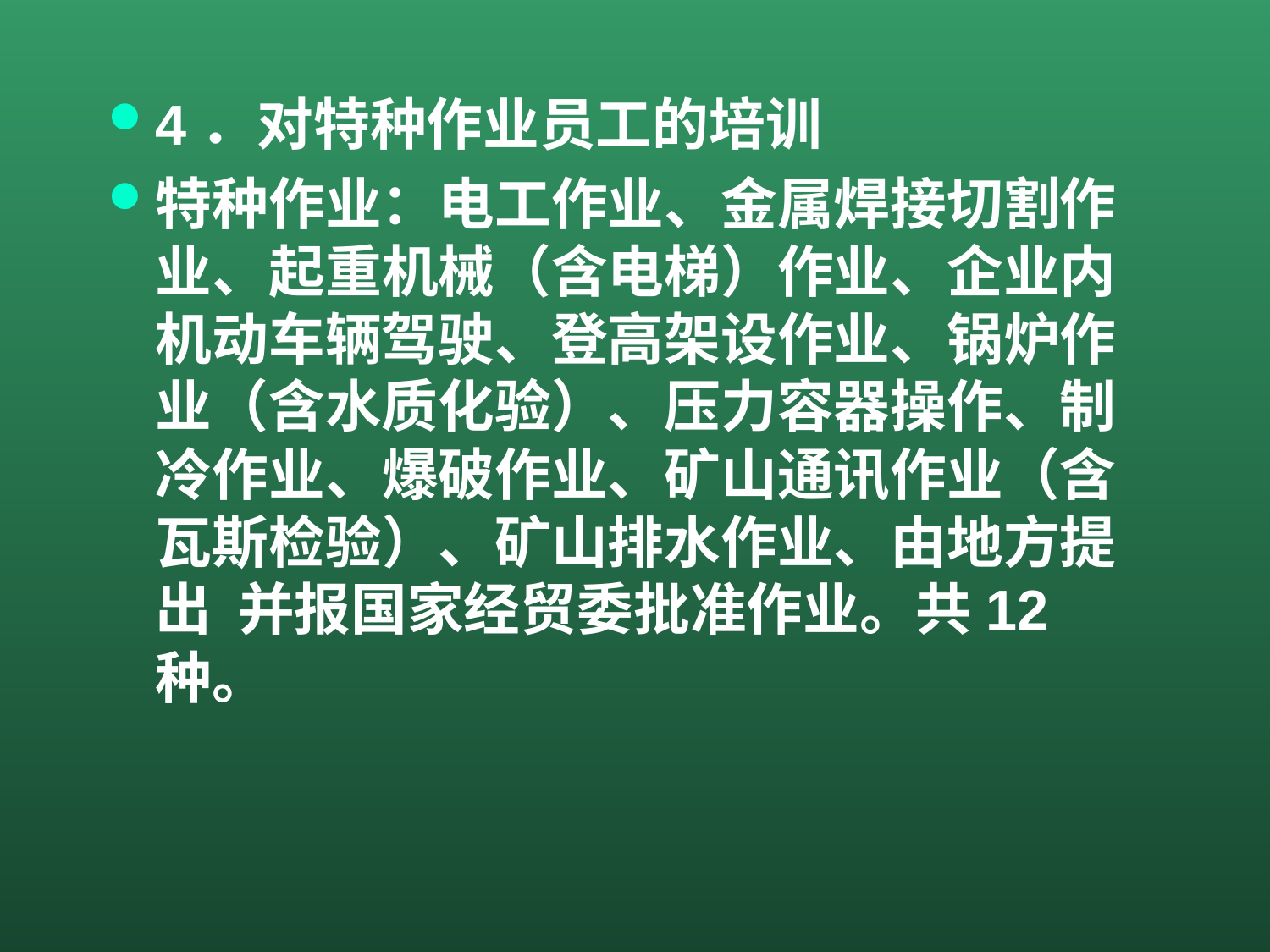

4．对特种作业员工的培训
特种作业：电工作业、金属焊接切割作业、起重机械（含电梯）作业、企业内机动车辆驾驶、登高架设作业、锅炉作业（含水质化验）、压力容器操作、制冷作业、爆破作业、矿山通讯作业（含瓦斯检验）、矿山排水作业、由地方提出  并报国家经贸委批准作业。共12种。